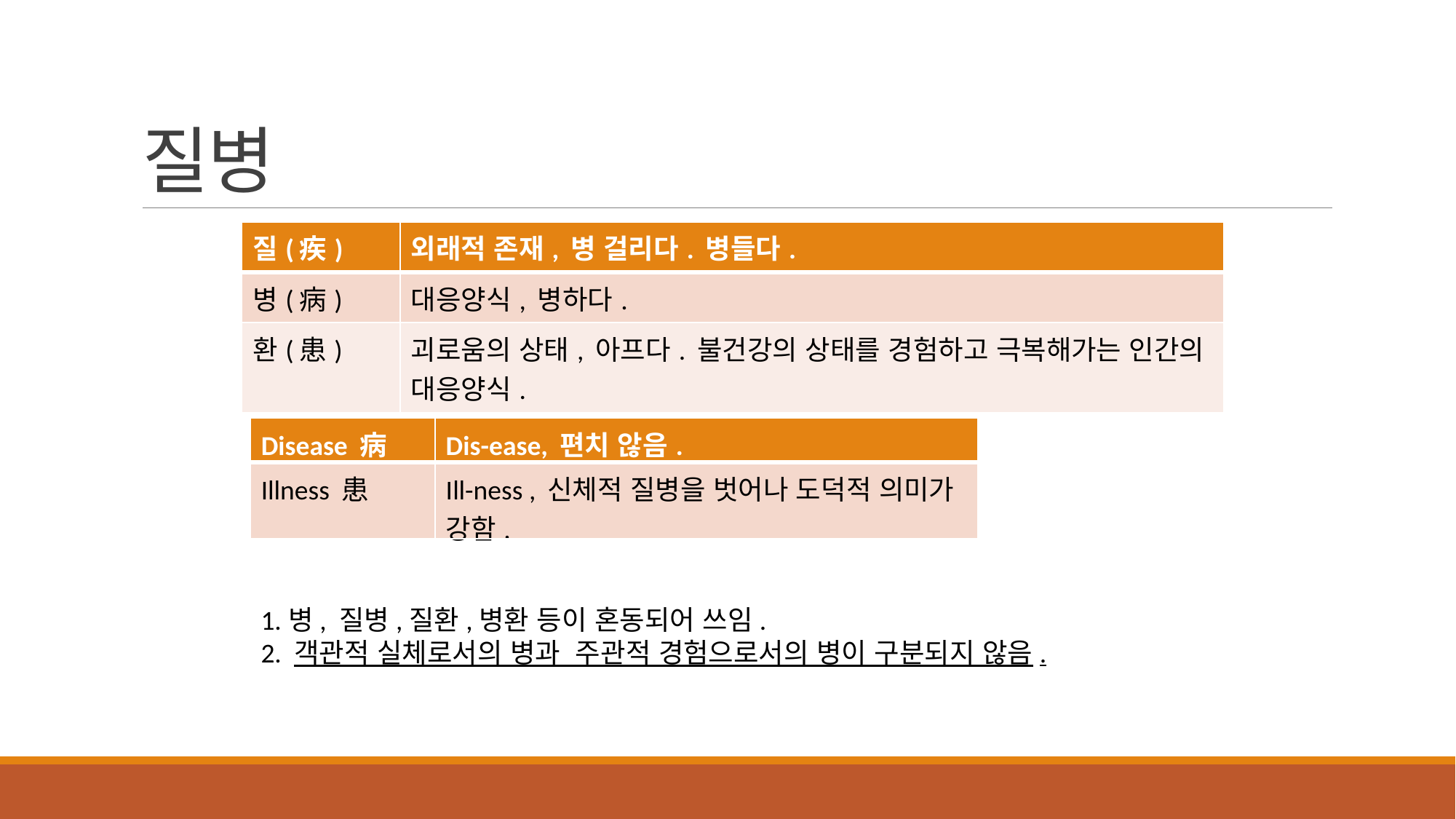

# 질병
| 질(疾) | 외래적 존재, 병 걸리다. 병들다. |
| --- | --- |
| 병(病) | 대응양식, 병하다. |
| 환(患) | 괴로움의 상태, 아프다. 불건강의 상태를 경험하고 극복해가는 인간의 대응양식. |
| Disease 病 | Dis-ease, 편치 않음. |
| --- | --- |
| Illness 患 | Ill-ness , 신체적 질병을 벗어나 도덕적 의미가 강함. |
1.병, 질병,질환,병환 등이 혼동되어 쓰임.
2. 객관적 실체로서의 병과  주관적 경험으로서의 병이 구분되지 않음.